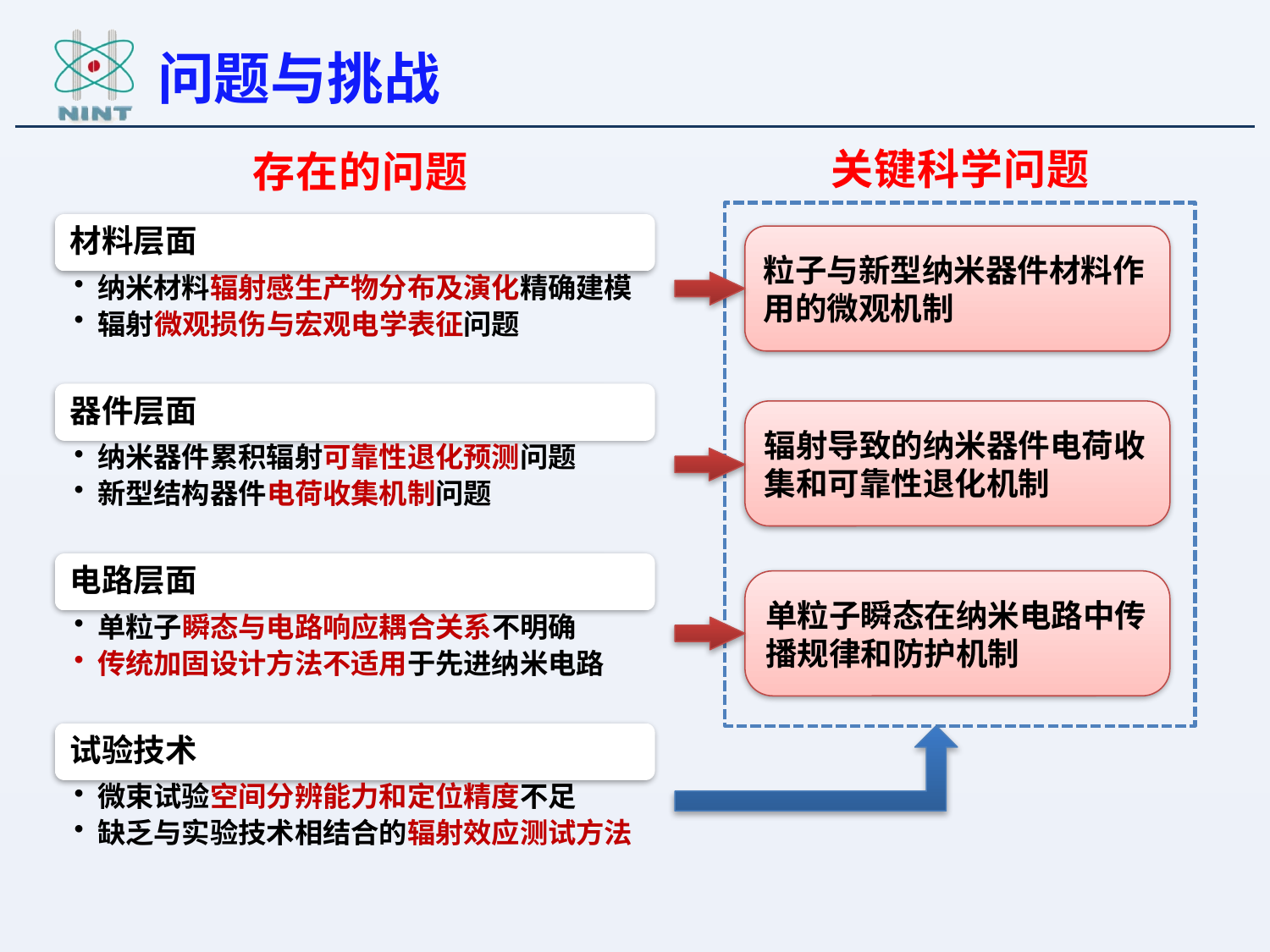

# 问题与挑战
关键科学问题

粒子与新型纳米器件材料作用的微观机制

辐射导致的纳米器件电荷收集和可靠性退化机制

单粒子瞬态在纳米电路中传播规律和防护机制

存在的问题
材料层面
纳米材料辐射感生产物分布及演化精确建模
辐射微观损伤与宏观电学表征问题
器件层面
纳米器件累积辐射可靠性退化预测问题
新型结构器件电荷收集机制问题
电路层面
单粒子瞬态与电路响应耦合关系不明确
传统加固设计方法不适用于先进纳米电路
试验技术
微束试验空间分辨能力和定位精度不足
缺乏与实验技术相结合的辐射效应测试方法